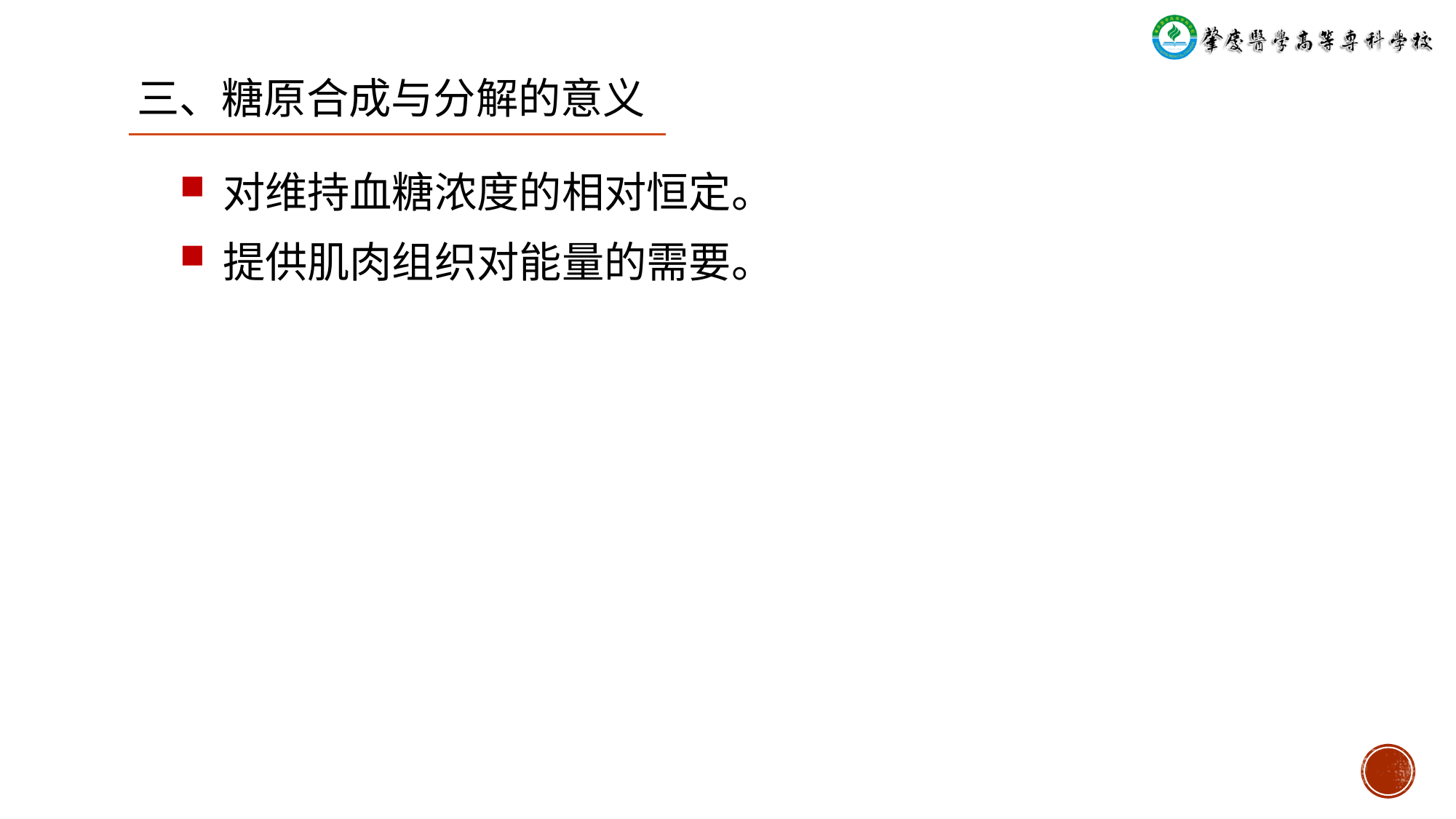

# 三、糖原合成与分解的意义
对维持血糖浓度的相对恒定。
提供肌肉组织对能量的需要。